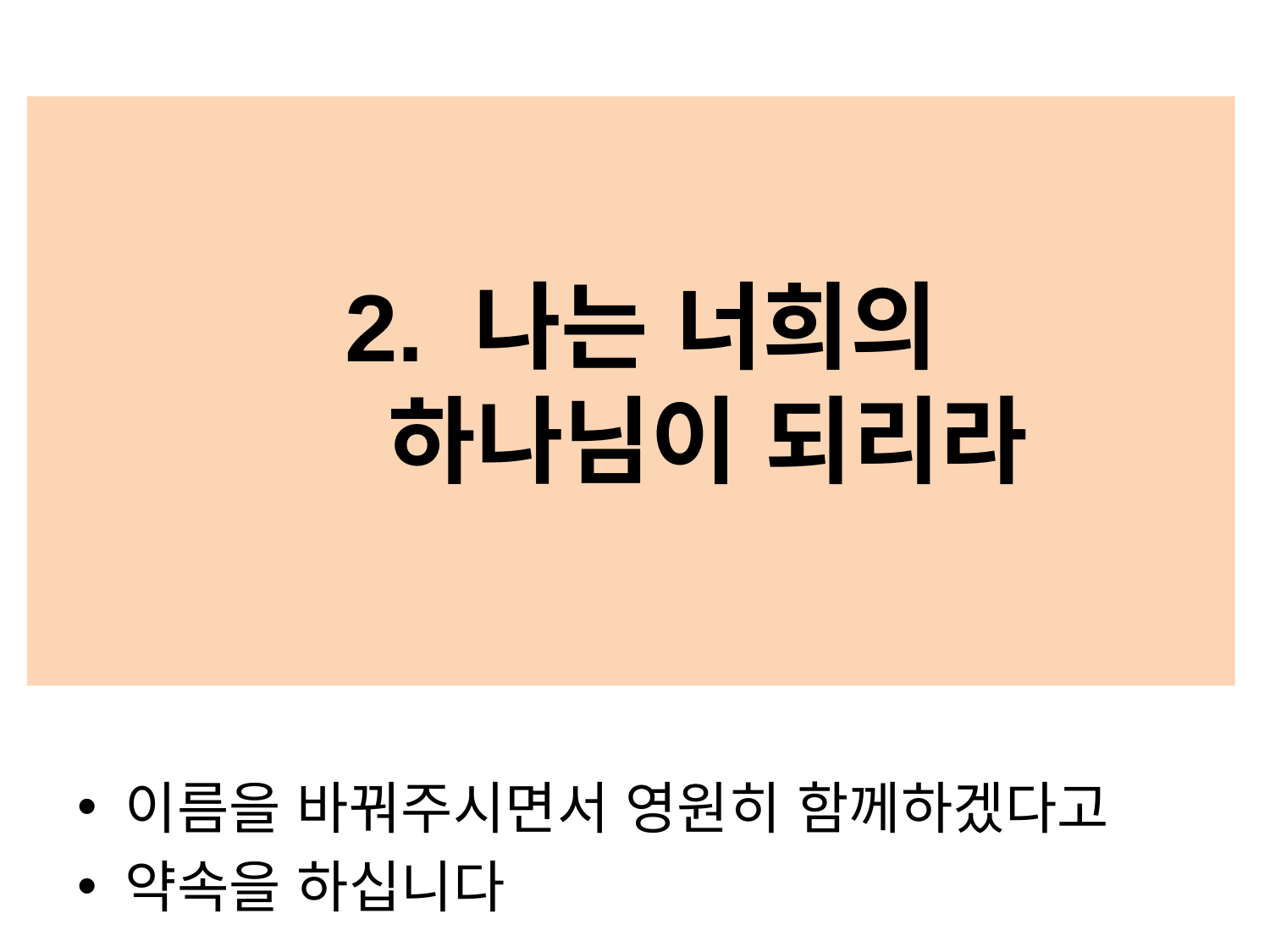

# 2. 나는 너희의 하나님이 되리라
이름을 바꿔주시면서 영원히 함께하겠다고
약속을 하십니다